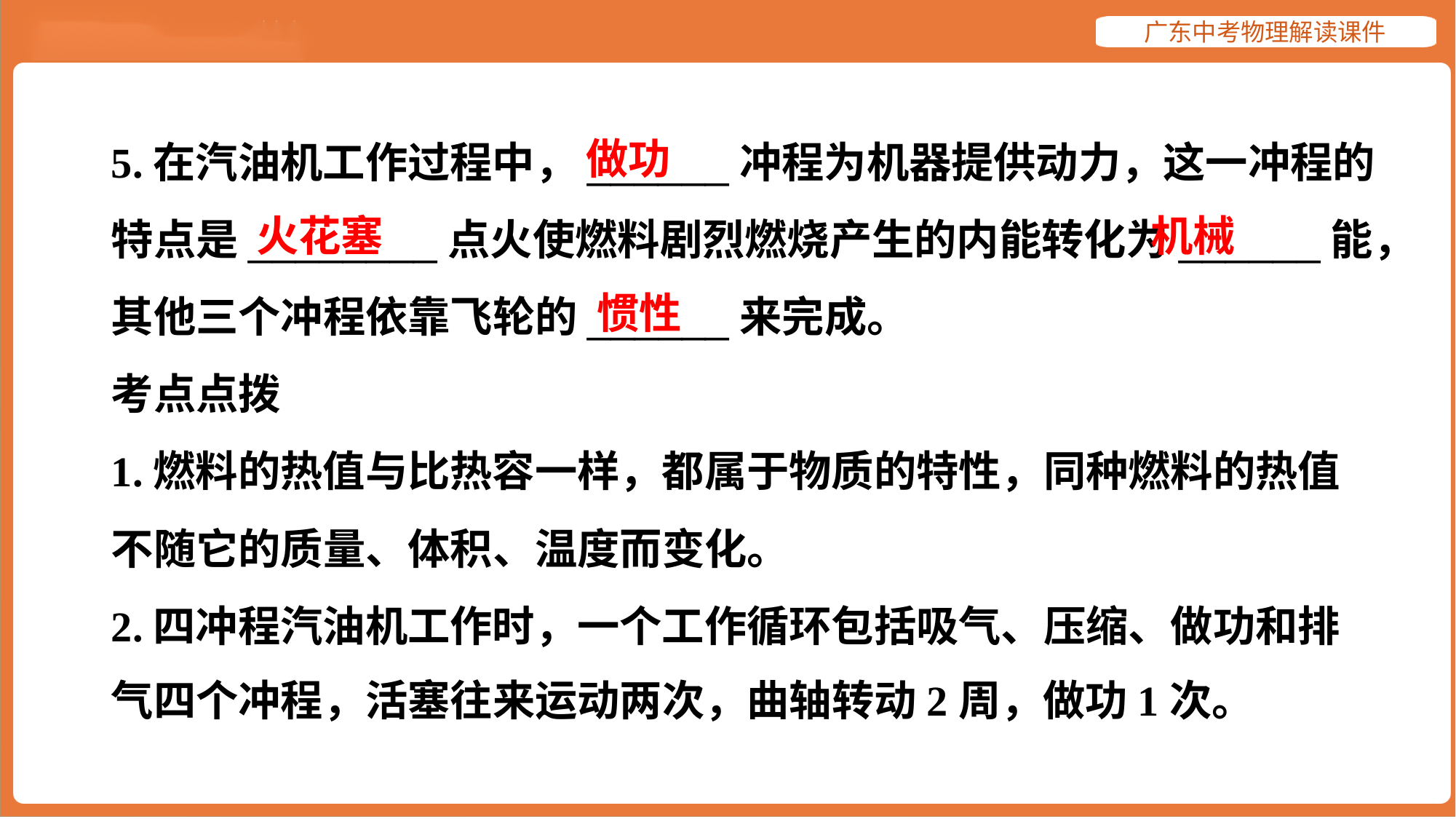

做功
5.在汽油机工作过程中，______冲程为机器提供动力，这一冲程的
特点是________点火使燃料剧烈燃烧产生的内能转化为______能，
其他三个冲程依靠飞轮的______来完成。
考点点拨
1.燃料的热值与比热容一样，都属于物质的特性，同种燃料的热值
不随它的质量、体积、温度而变化。
2.四冲程汽油机工作时，一个工作循环包括吸气、压缩、做功和排
气四个冲程，活塞往来运动两次，曲轴转动2周，做功1次。
火花塞
机械
惯性